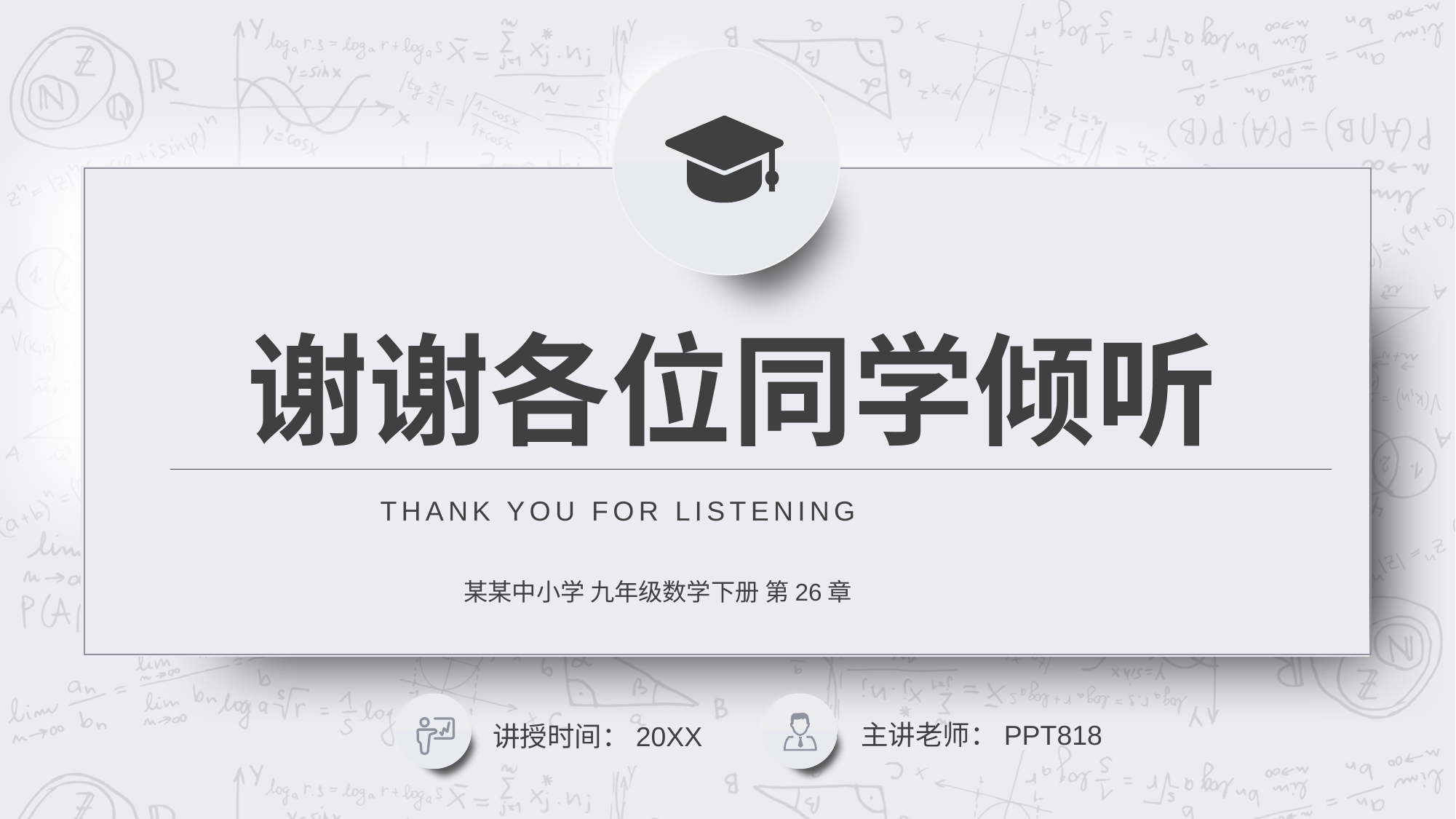

BY YUSHEN

谢谢各位同学倾听
THANK YOU FOR LISTENING
某某中小学 九年级数学下册 第26章

主讲老师：PPT818
讲授时间：20XX